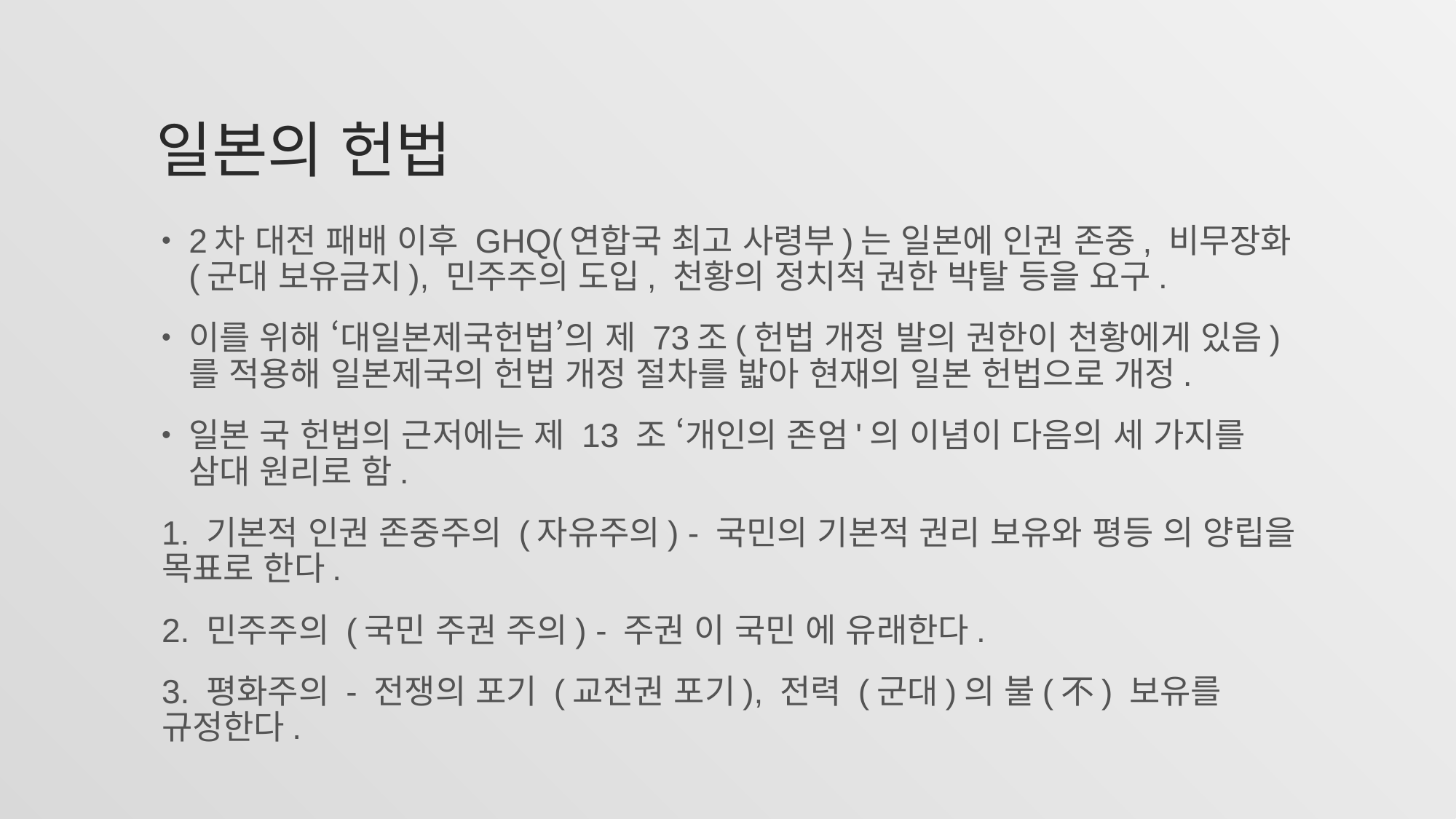

# 일본의 헌법
2차 대전 패배 이후 GHQ(연합국 최고 사령부)는 일본에 인권 존중, 비무장화(군대 보유금지), 민주주의 도입, 천황의 정치적 권한 박탈 등을 요구.
이를 위해 ‘대일본제국헌법’의 제 73조(헌법 개정 발의 권한이 천황에게 있음)를 적용해 일본제국의 헌법 개정 절차를 밟아 현재의 일본 헌법으로 개정.
일본 국 헌법의 근저에는 제 13 조 ‘개인의 존엄'의 이념이 다음의 세 가지를 삼대 원리로 함.
1. 기본적 인권 존중주의 (자유주의) - 국민의 기본적 권리 보유와 평등 의 양립을 목표로 한다.
2. 민주주의 (국민 주권 주의) - 주권 이 국민 에 유래한다.
3. 평화주의 - 전쟁의 포기 (교전권 포기), 전력 (군대)의 불(不) 보유를 규정한다.